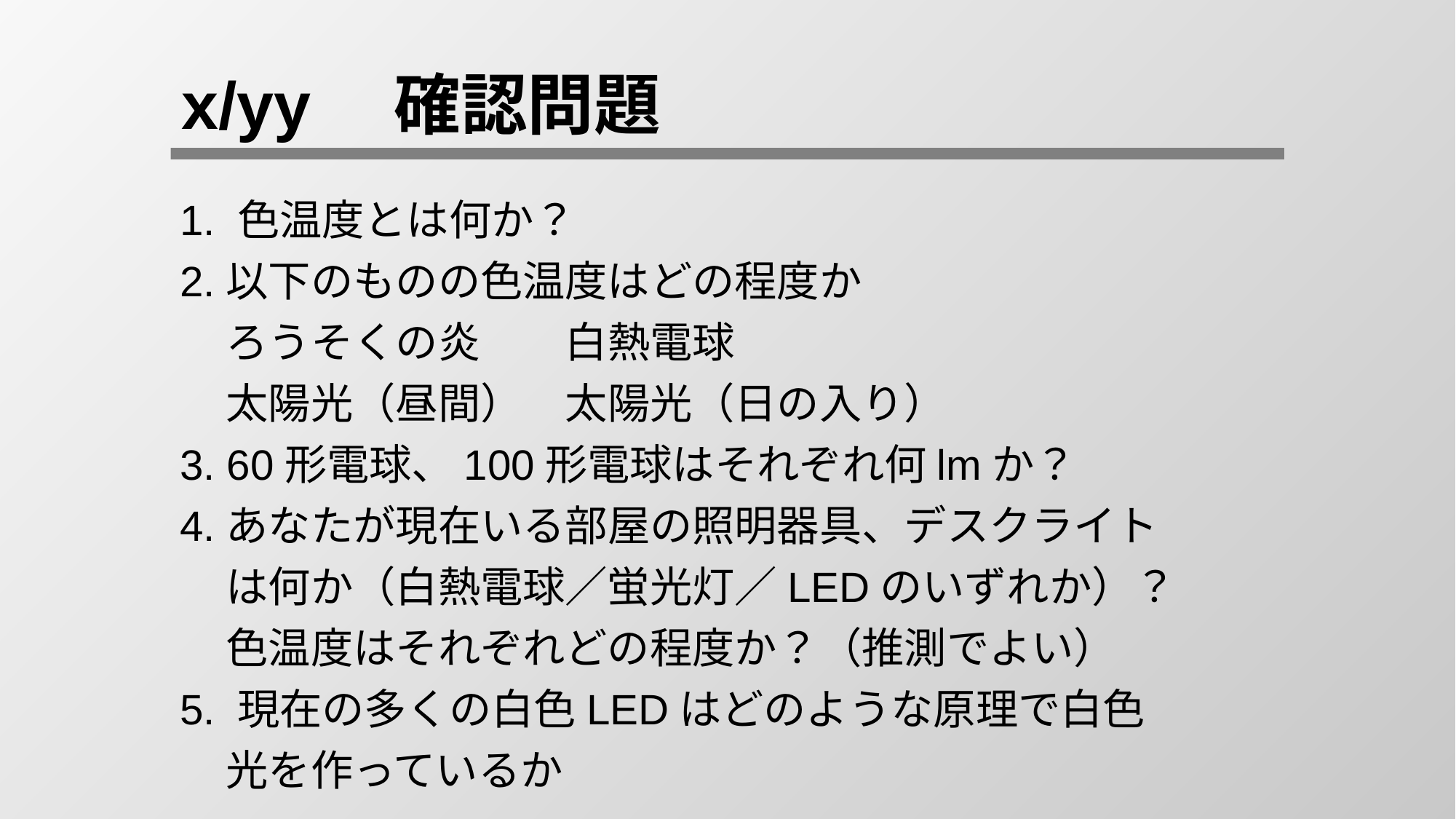

# x/yy　確認問題
1. 色温度とは何か？
2.	以下のものの色温度はどの程度か
	ろうそくの炎　　白熱電球
	太陽光（昼間）　太陽光（日の入り）
3. 60形電球、100形電球はそれぞれ何lmか？
4.	あなたが現在いる部屋の照明器具、デスクライトは何か（白熱電球／蛍光灯／LEDのいずれか）？
	色温度はそれぞれどの程度か？（推測でよい）
5. 現在の多くの白色LEDはどのような原理で白色光を作っているか